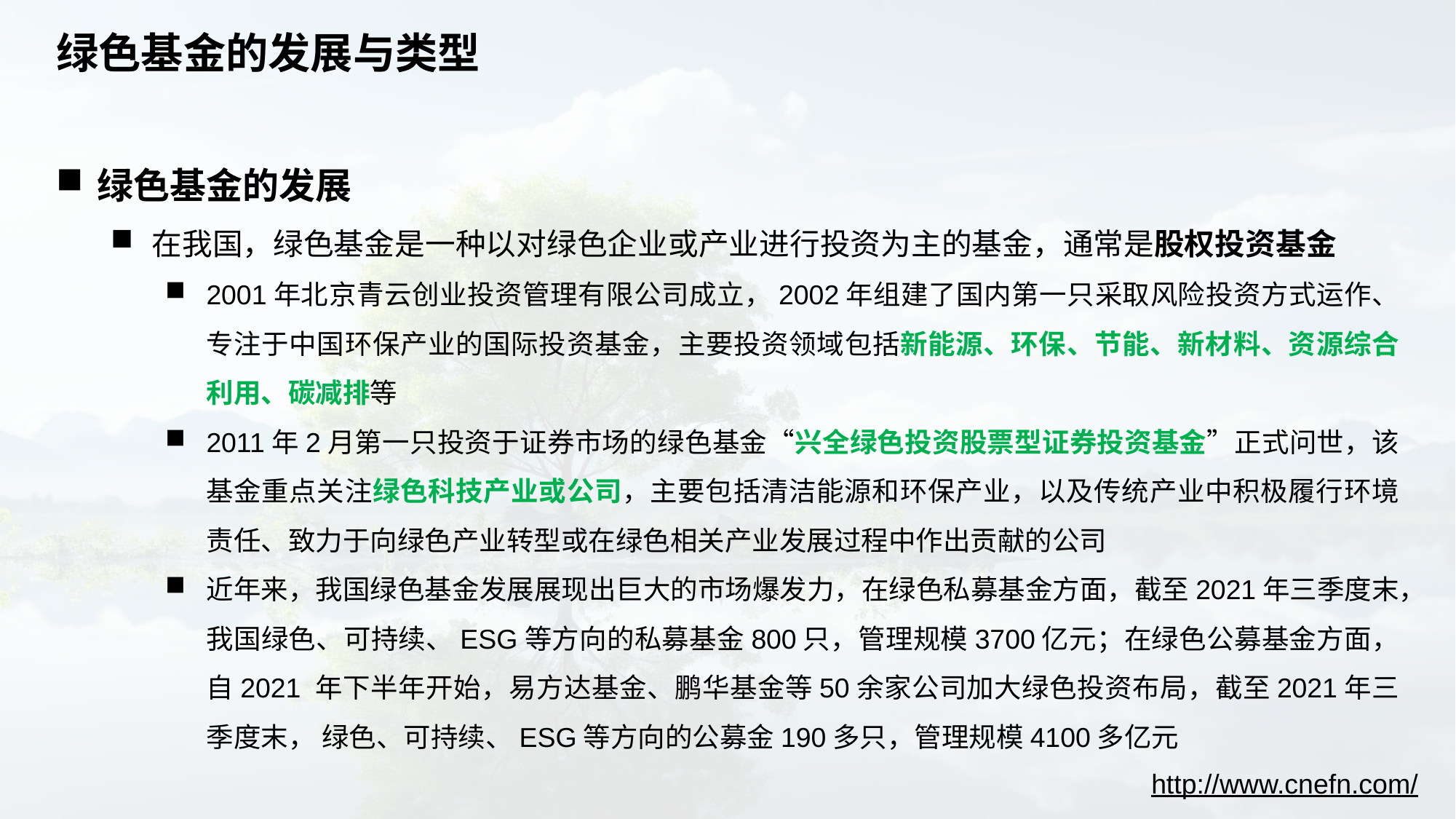

# 绿色基金的发展与类型
绿色基金的发展
在我国，绿色基金是一种以对绿色企业或产业进行投资为主的基金，通常是股权投资基金
2001年北京青云创业投资管理有限公司成立，2002年组建了国内第一只采取风险投资方式运作、专注于中国环保产业的国际投资基金，主要投资领域包括新能源、环保、节能、新材料、资源综合利用、碳减排等
2011年2月第一只投资于证券市场的绿色基金“兴全绿色投资股票型证券投资基金”正式问世，该基金重点关注绿色科技产业或公司，主要包括清洁能源和环保产业，以及传统产业中积极履行环境责任、致力于向绿色产业转型或在绿色相关产业发展过程中作出贡献的公司
近年来，我国绿色基金发展展现出巨大的市场爆发力，在绿色私募基金方面，截至2021年三季度末，我国绿色、可持续、ESG等方向的私募基金800只，管理规模3700亿元；在绿色公募基金方面，自2021 年下半年开始，易方达基金、鹏华基金等50余家公司加大绿色投资布局，截至2021年三季度末， 绿色、可持续、ESG等方向的公募金190多只，管理规模4100多亿元